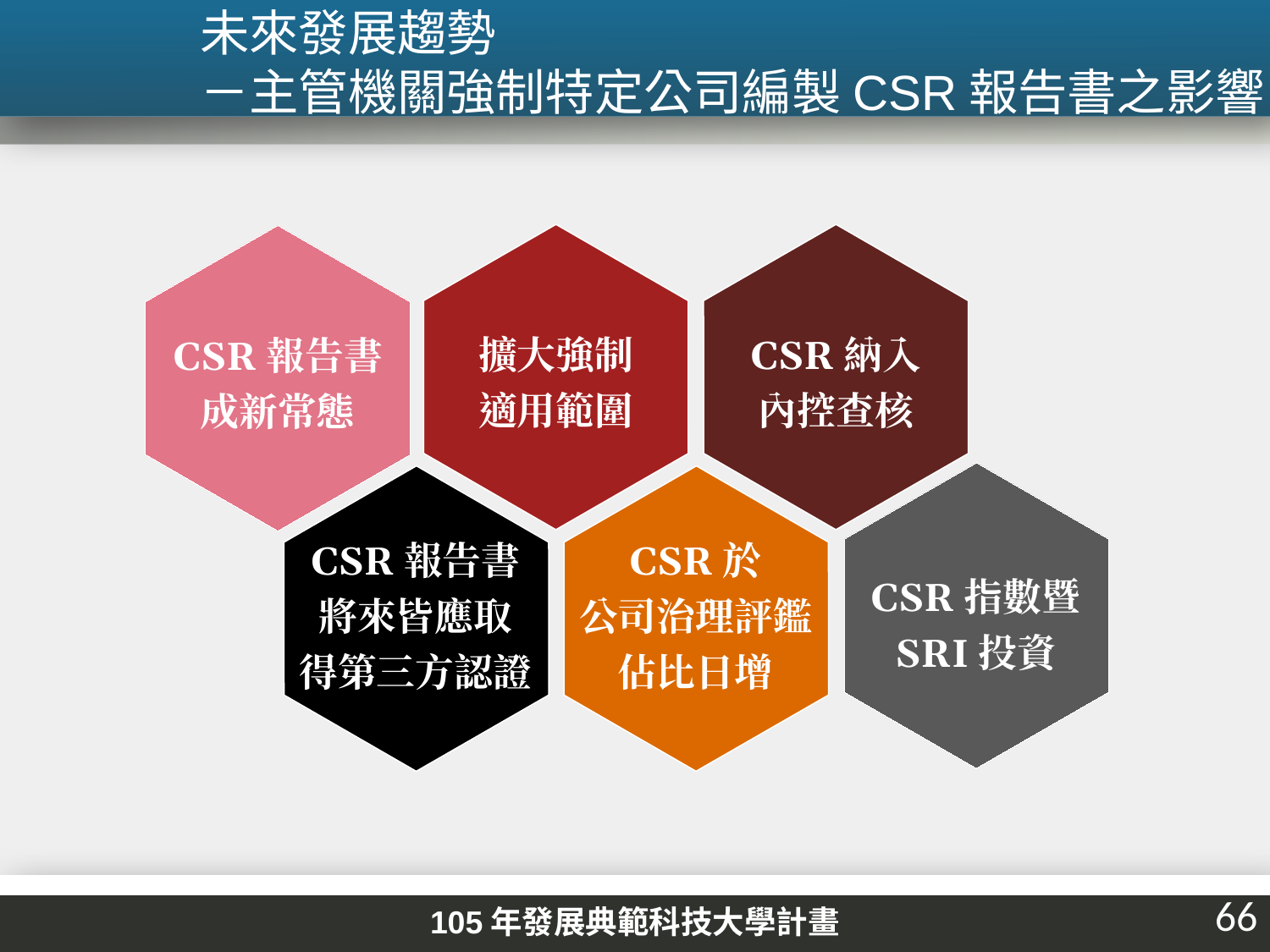

未來發展趨勢
－主管機關強制特定公司編製CSR報告書之影響

擴大強制
適用範圍
CSR納入
內控查核
CSR報告書
成新常態

CSR報告書
將來皆應取
得第三方認證
CSR於
公司治理評鑑
佔比日增
CSR指數暨
SRI投資

66